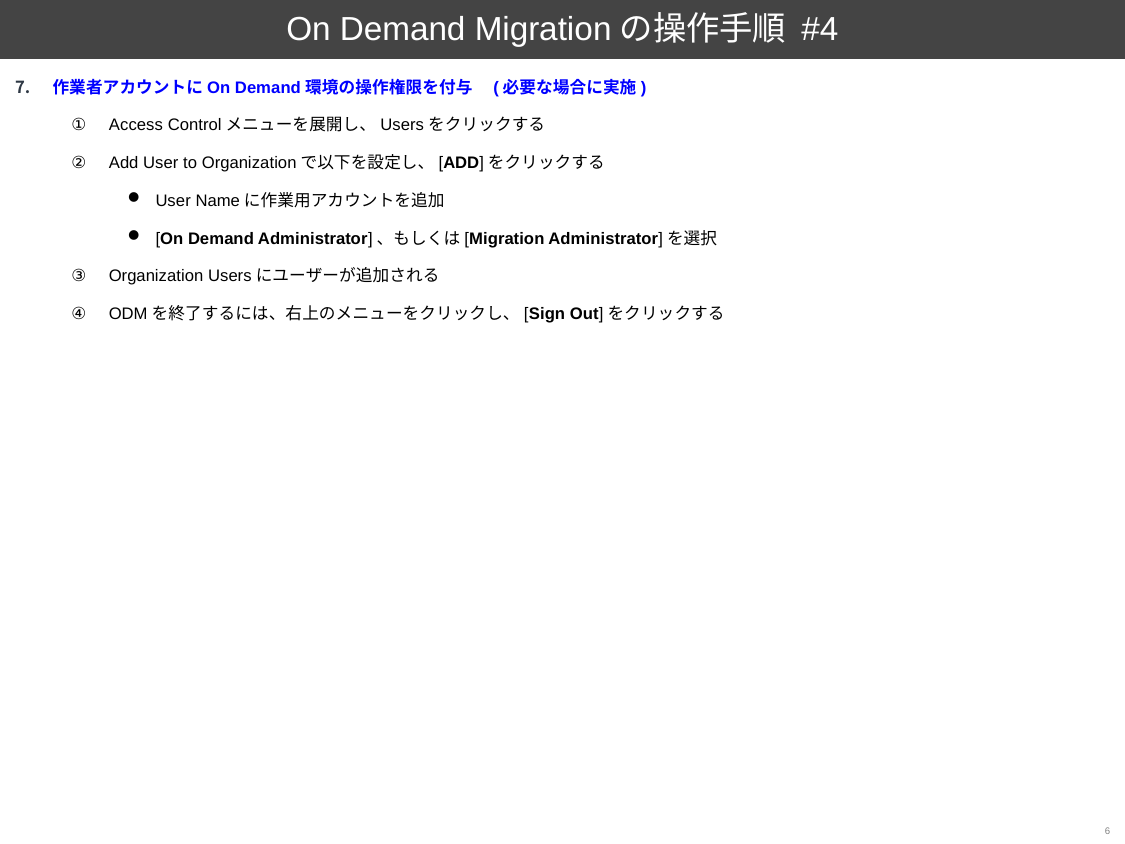

# On Demand Migrationの操作手順 #4
作業者アカウントにOn Demand環境の操作権限を付与　(必要な場合に実施)
Access Controlメニューを展開し、Usersをクリックする
Add User to Organizationで以下を設定し、[ADD]をクリックする
User Nameに作業用アカウントを追加
[On Demand Administrator]、もしくは[Migration Administrator]を選択
Organization Usersにユーザーが追加される
ODMを終了するには、右上のメニューをクリックし、[Sign Out]をクリックする